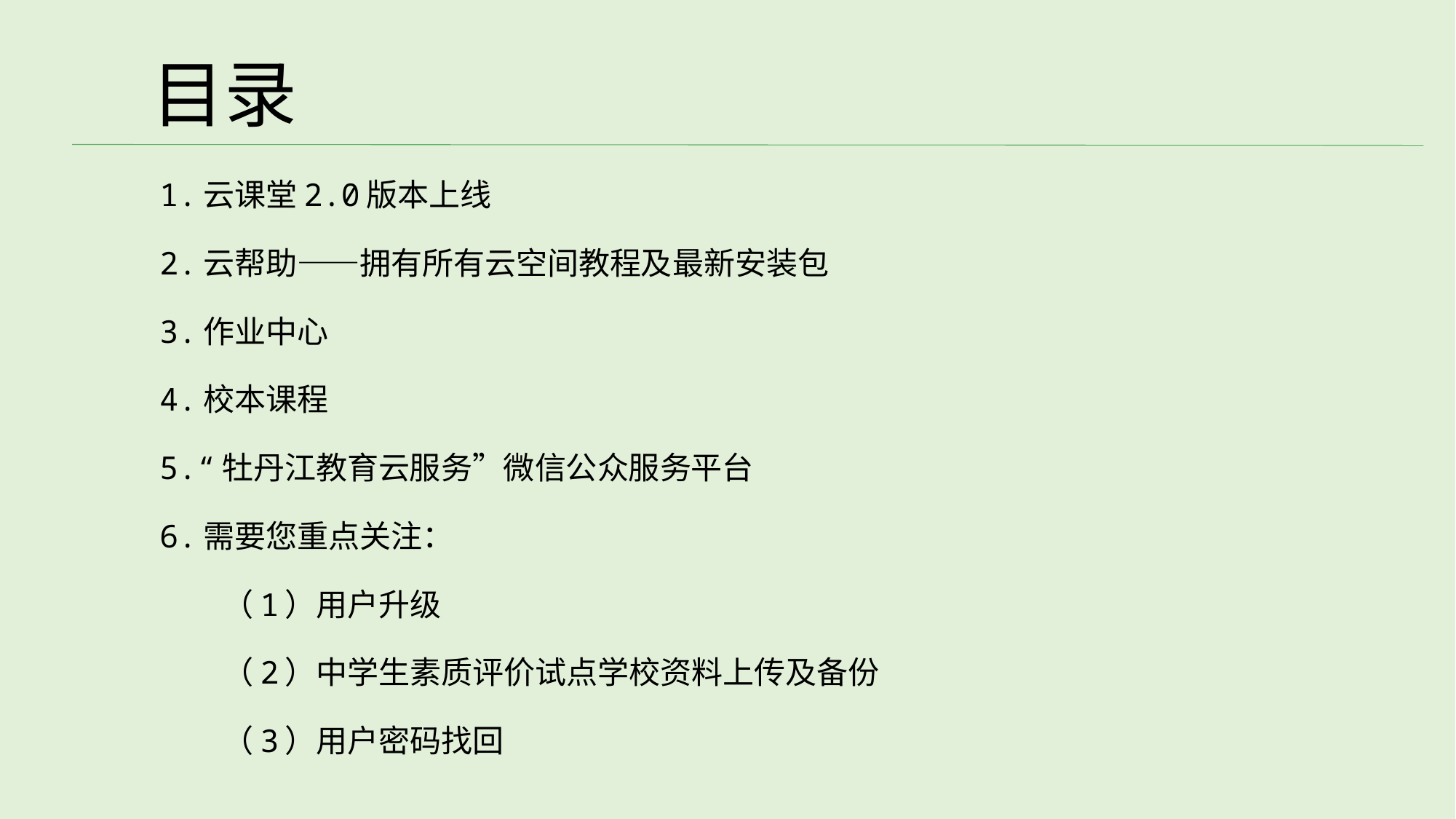

目录
1.云课堂2.0版本上线
2.云帮助——拥有所有云空间教程及最新安装包
3.作业中心
4.校本课程
5.“牡丹江教育云服务”微信公众服务平台
6.需要您重点关注：
　　（1）用户升级
　　（2）中学生素质评价试点学校资料上传及备份
　　（3）用户密码找回